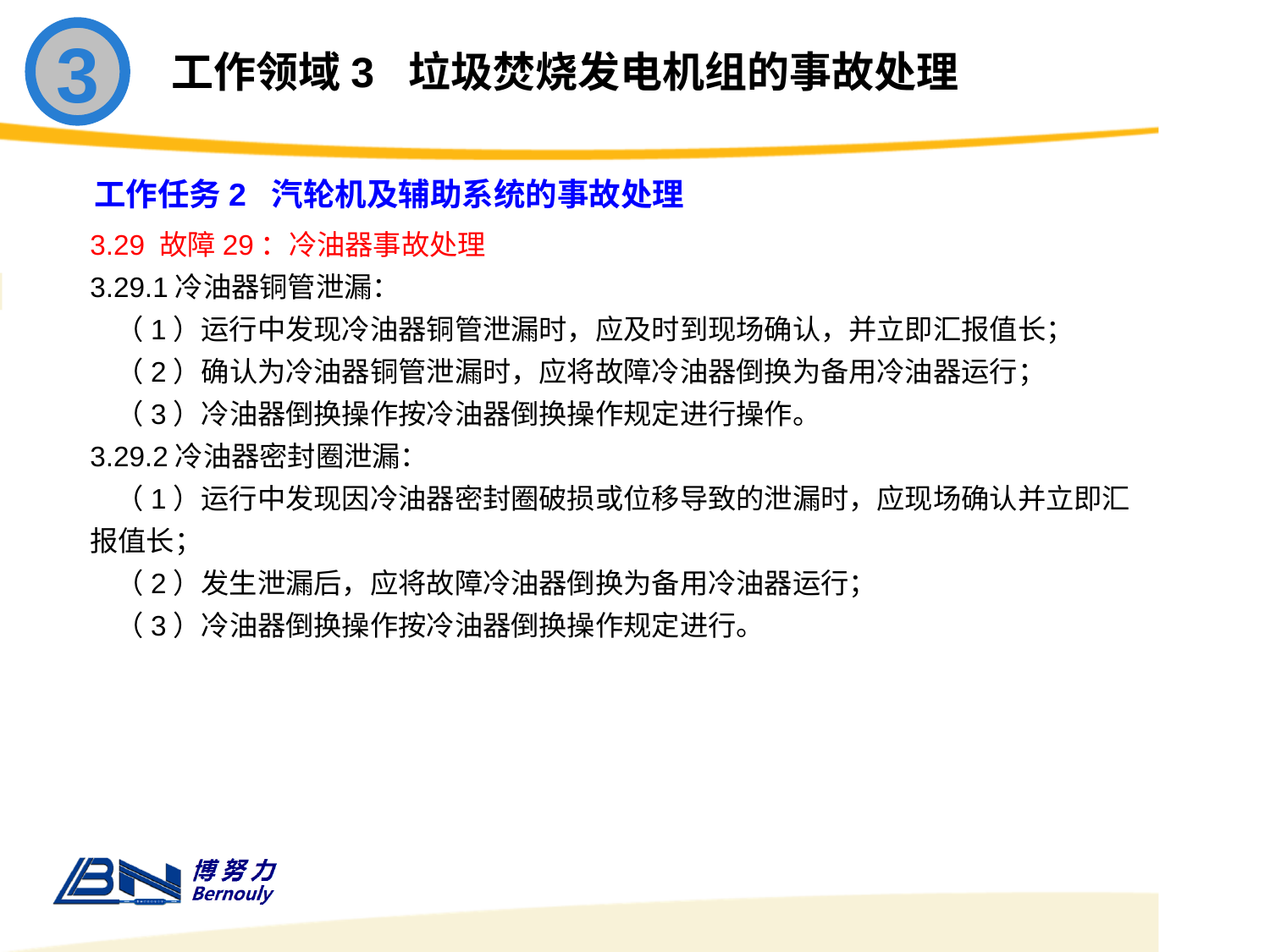

3
工作领域3  垃圾焚烧发电机组的事故处理
工作任务2  汽轮机及辅助系统的事故处理
3.29 故障29：冷油器事故处理
3.29.1冷油器铜管泄漏：
   （1）运行中发现冷油器铜管泄漏时，应及时到现场确认，并立即汇报值长；
   （2）确认为冷油器铜管泄漏时，应将故障冷油器倒换为备用冷油器运行；
   （3）冷油器倒换操作按冷油器倒换操作规定进行操作。
3.29.2冷油器密封圈泄漏：
   （1）运行中发现因冷油器密封圈破损或位移导致的泄漏时，应现场确认并立即汇报值长；
   （2）发生泄漏后，应将故障冷油器倒换为备用冷油器运行；
   （3）冷油器倒换操作按冷油器倒换操作规定进行。